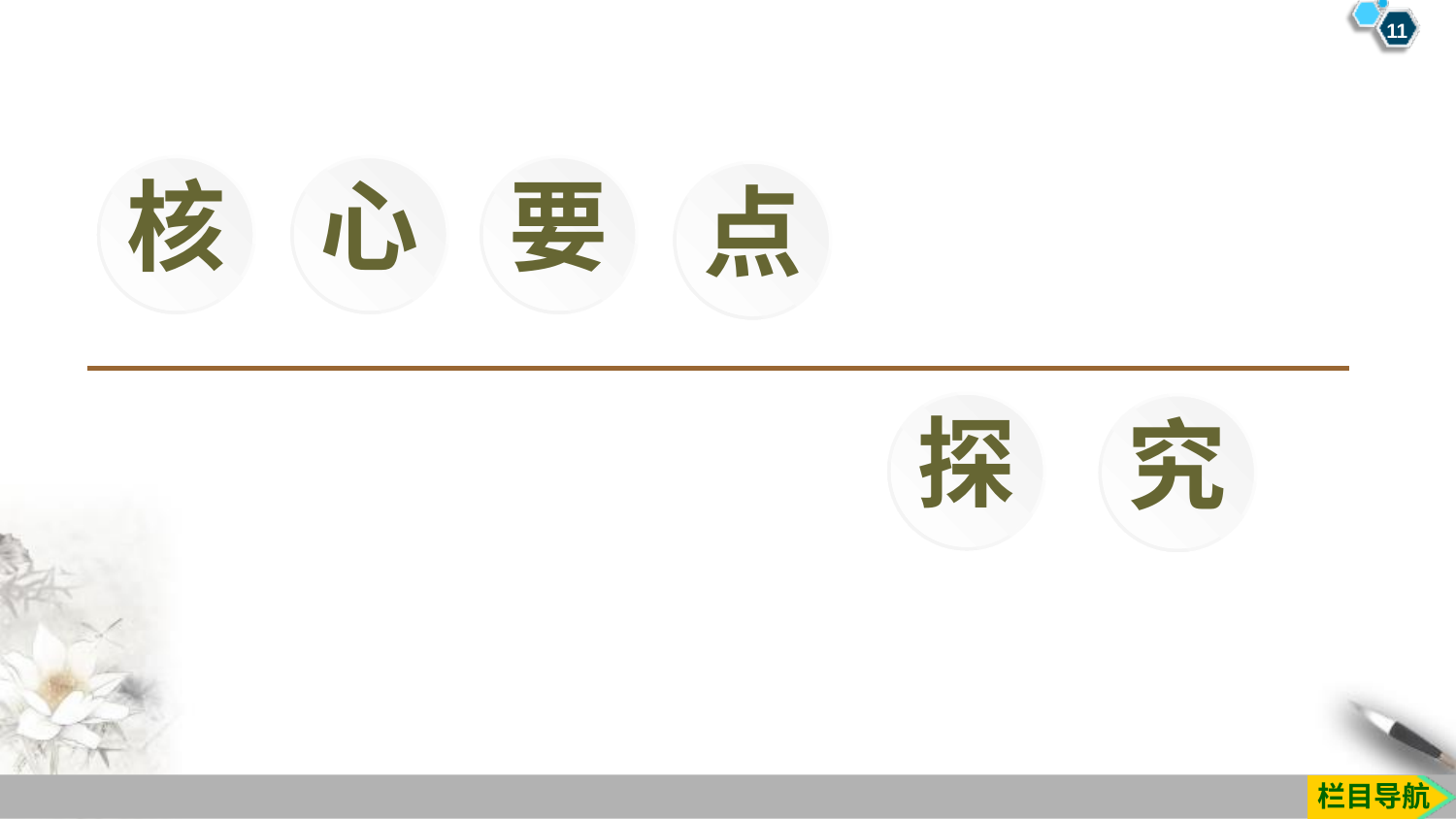

11

核

心

要

点

探

究